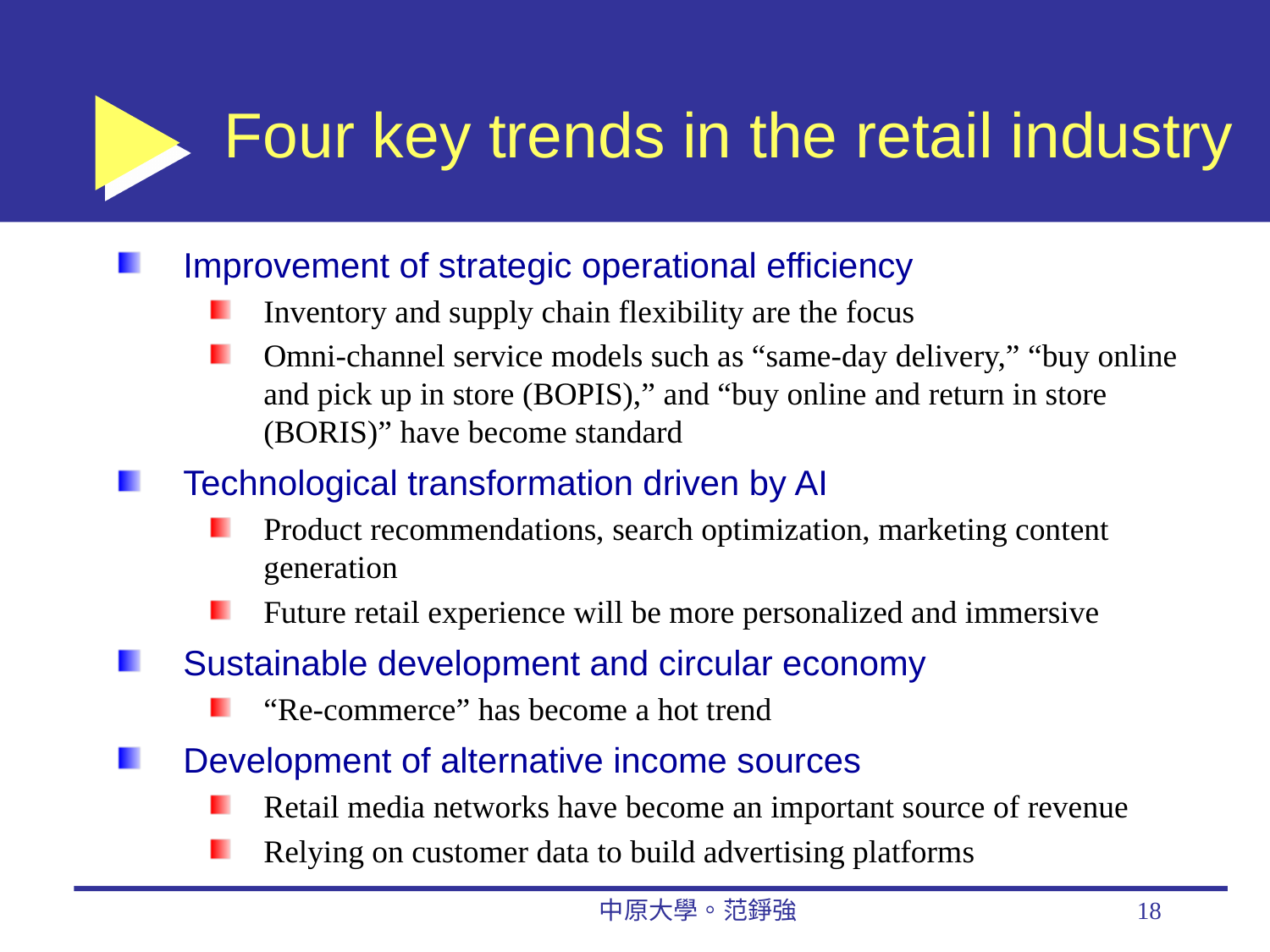

# Four key trends in the retail industry
Improvement of strategic operational efficiency
Inventory and supply chain flexibility are the focus
Omni-channel service models such as “same-day delivery,” “buy online and pick up in store (BOPIS),” and “buy online and return in store (BORIS)” have become standard
Technological transformation driven by AI
Product recommendations, search optimization, marketing content generation
Future retail experience will be more personalized and immersive
Sustainable development and circular economy
“Re-commerce” has become a hot trend
Development of alternative income sources
Retail media networks have become an important source of revenue
Relying on customer data to build advertising platforms

中原大學。范錚強
18